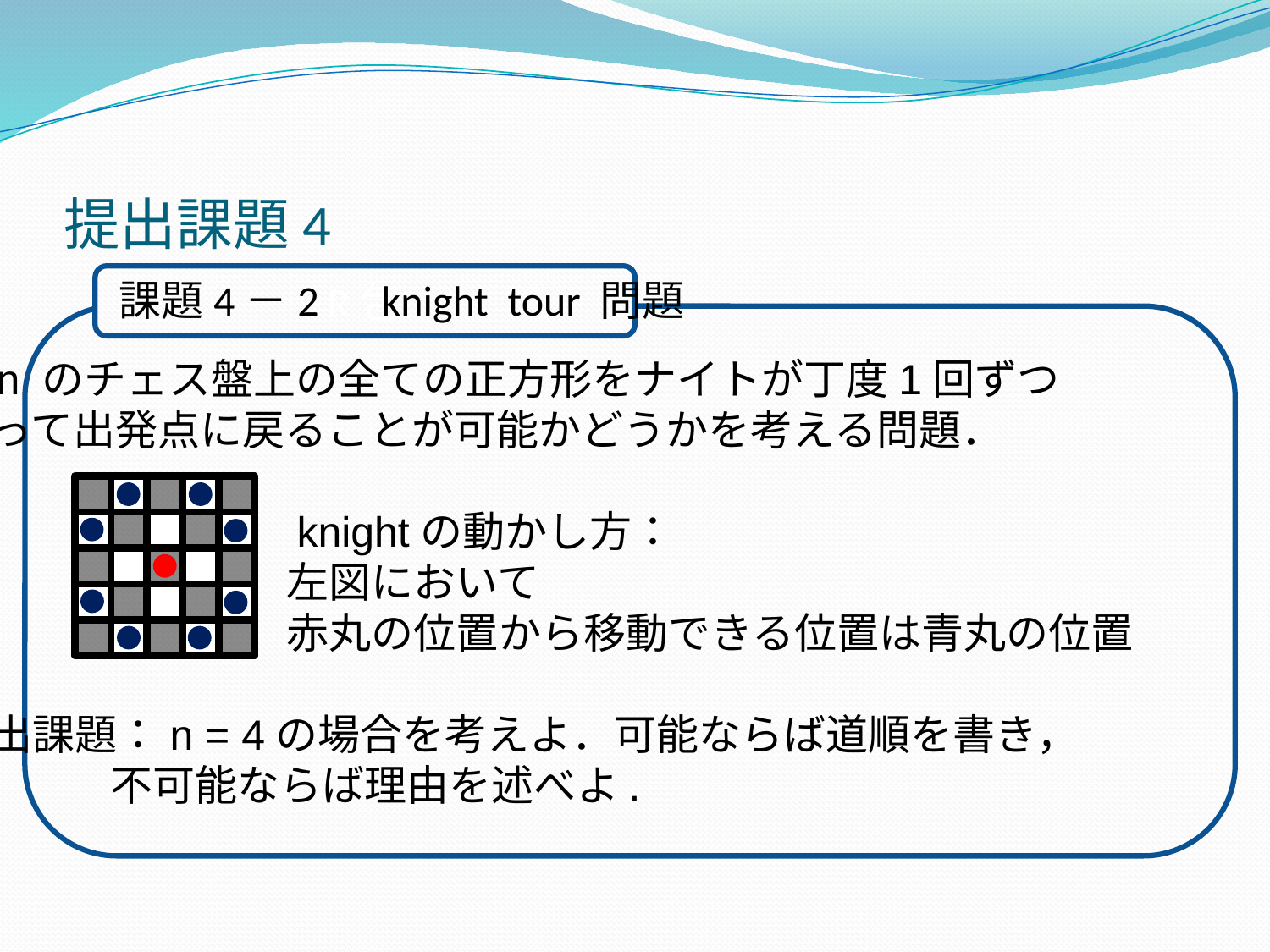

# 提出課題4
R包
課題4－2　knight  tour 問題

n×n のチェス盤上の全ての正方形をナイトが丁度1回ずつ
通って出発点に戻ることが可能かどうかを考える問題．

　　　　　　　　knightの動かし方：
　　　　　　　　左図において
　　　　　　　　赤丸の位置から移動できる位置は青丸の位置

提出課題：n = 4の場合を考えよ．可能ならば道順を書き，
                不可能ならば理由を述べよ.